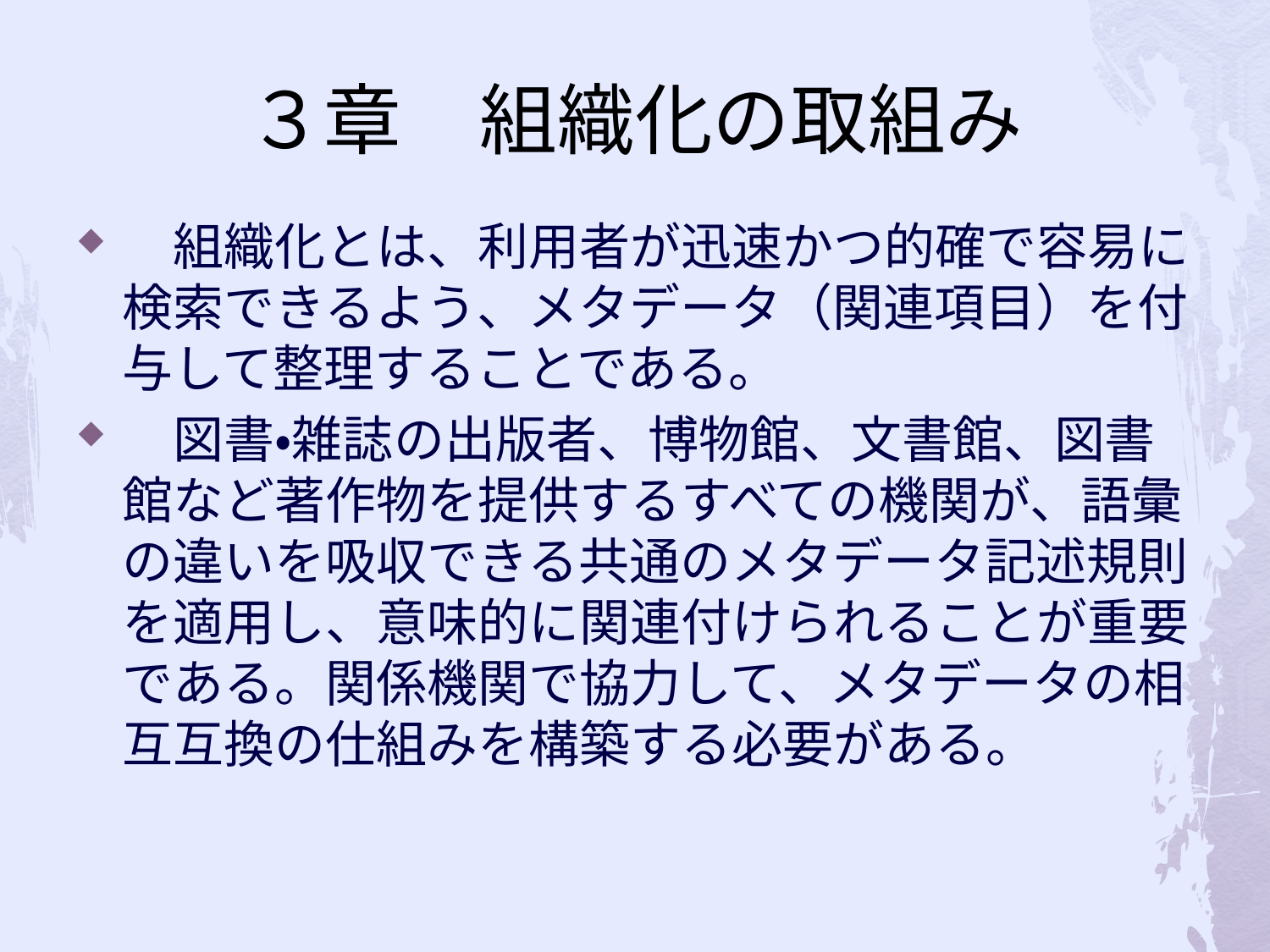

# ３章　組織化の取組み
　組織化とは、利用者が迅速かつ的確で容易に検索できるよう、メタデータ（関連項目）を付与して整理することである。
　図書・雑誌の出版者、博物館、文書館、図書館など著作物を提供するすべての機関が、語彙の違いを吸収できる共通のメタデータ記述規則を適用し、意味的に関連付けられることが重要である。関係機関で協力して、メタデータの相互互換の仕組みを構築する必要がある。